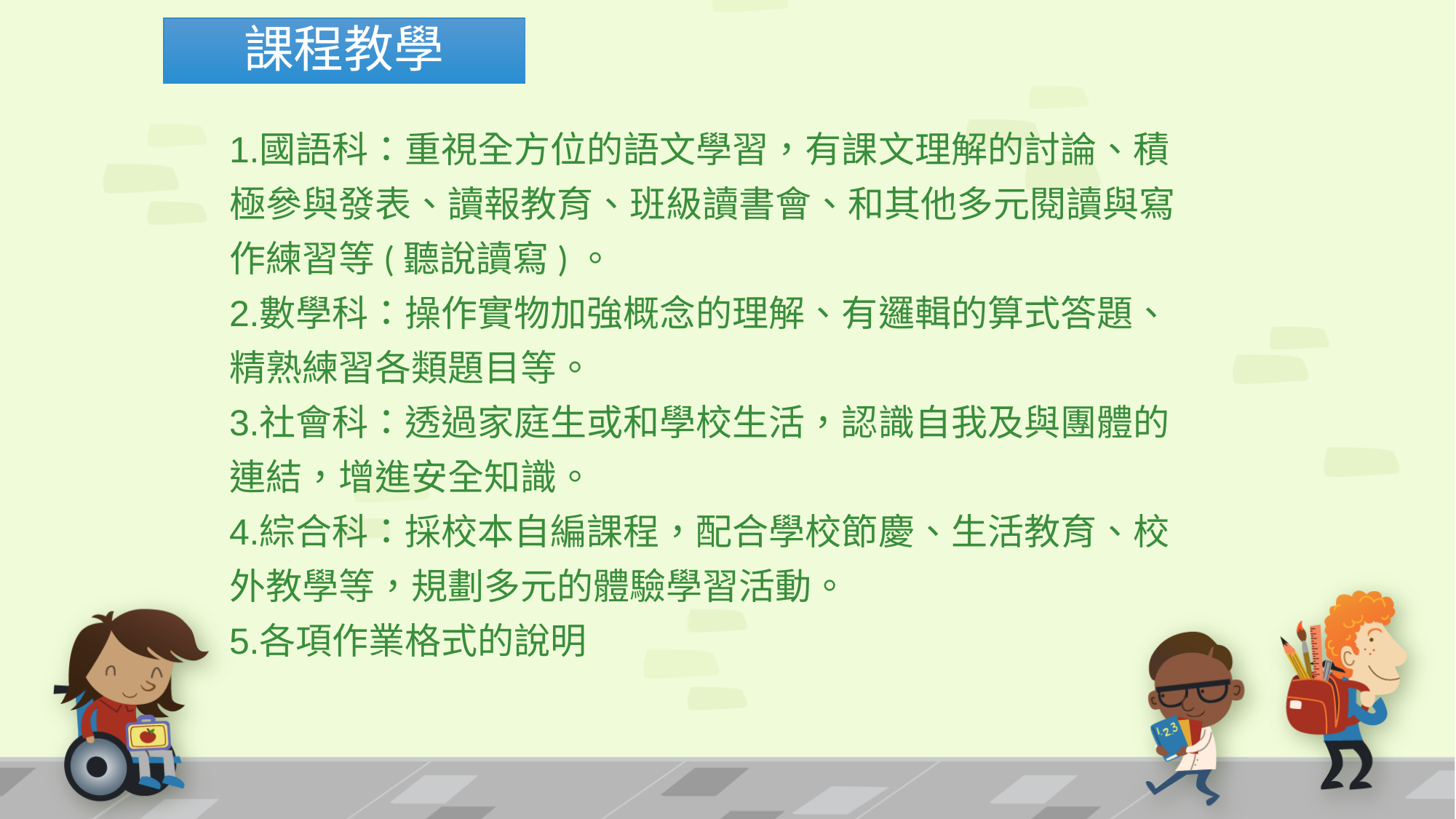

# 課程教學
國語科：重視全方位的語文學習，有課文理解的討論、積極參與發表、讀報教育、班級讀書會、和其他多元閱讀與寫作練習等(聽說讀寫)。
數學科：操作實物加強概念的理解、有邏輯的算式答題、精熟練習各類題目等。
社會科：透過家庭生或和學校生活，認識自我及與團體的連結，增進安全知識。
綜合科：採校本自編課程，配合學校節慶、生活教育、校外教學等，規劃多元的體驗學習活動。
各項作業格式的說明